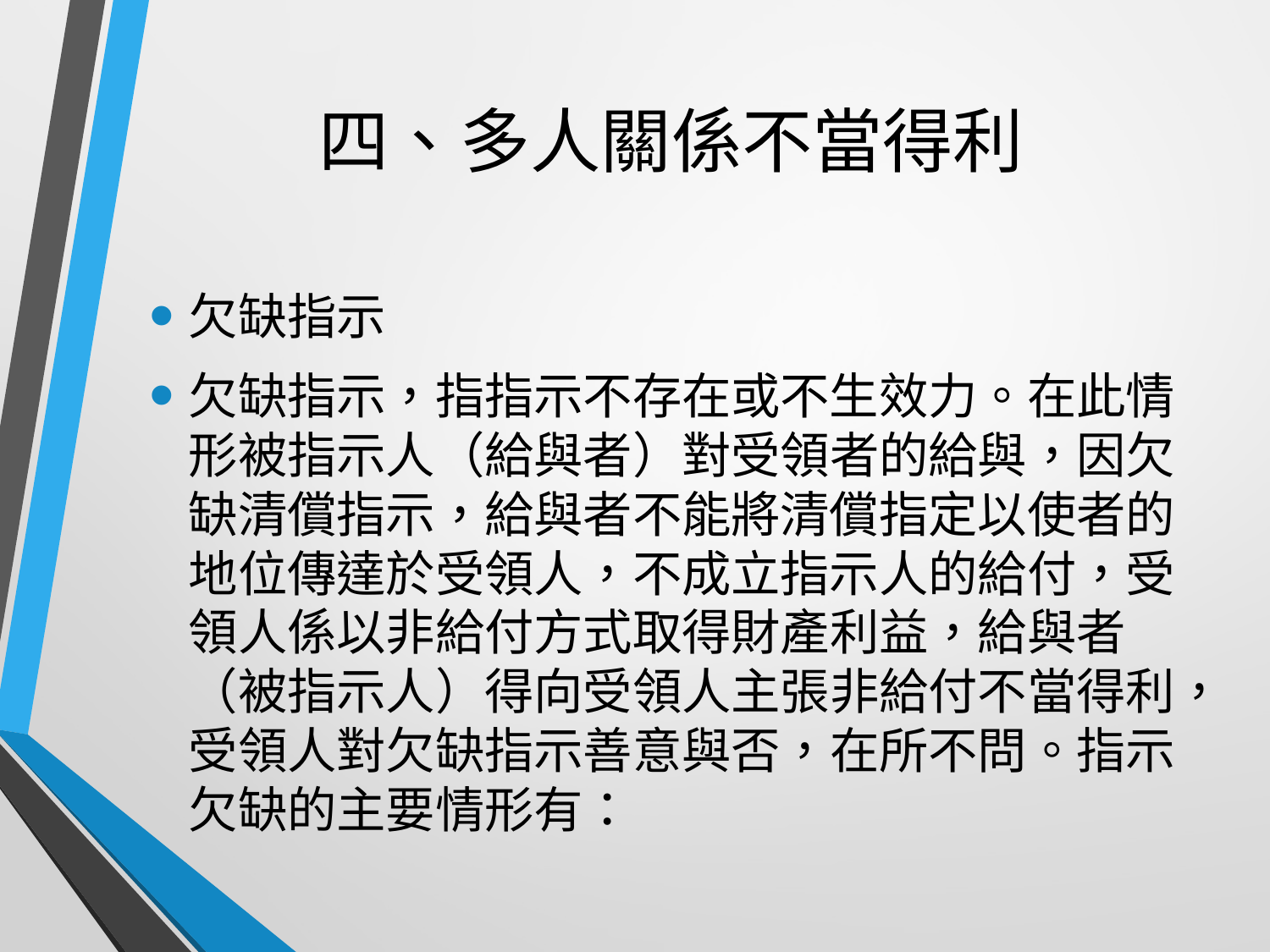

# 四、多人關係不當得利
欠缺指示
欠缺指示，指指示不存在或不生效力。在此情形被指示人（給與者）對受領者的給與，因欠缺清償指示，給與者不能將清償指定以使者的地位傳達於受領人，不成立指示人的給付，受領人係以非給付方式取得財產利益，給與者（被指示人）得向受領人主張非給付不當得利，受領人對欠缺指示善意與否，在所不問。指示欠缺的主要情形有：